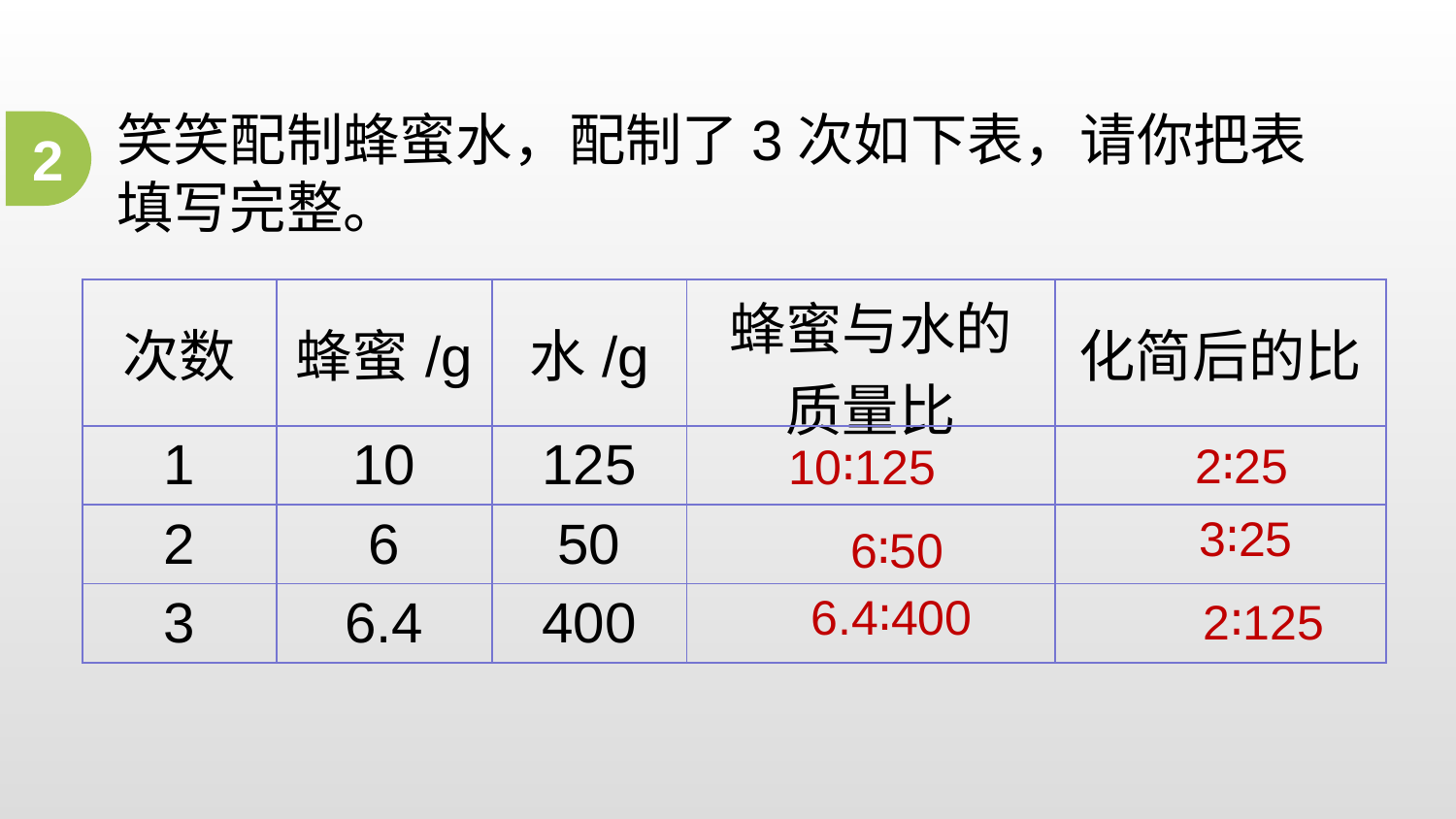

笑笑配制蜂蜜水，配制了3次如下表，请你把表填写完整。
2
| 次数 | 蜂蜜/g | 水/g | 蜂蜜与水的质量比 | 化简后的比 |
| --- | --- | --- | --- | --- |
| 1 | 10 | 125 |  |  |
| 2 | 6 | 50 |  |  |
| 3 | 6.4 | 400 |  |  |
2∶25
10∶125
3∶25
6∶50
6.4∶400
2∶125